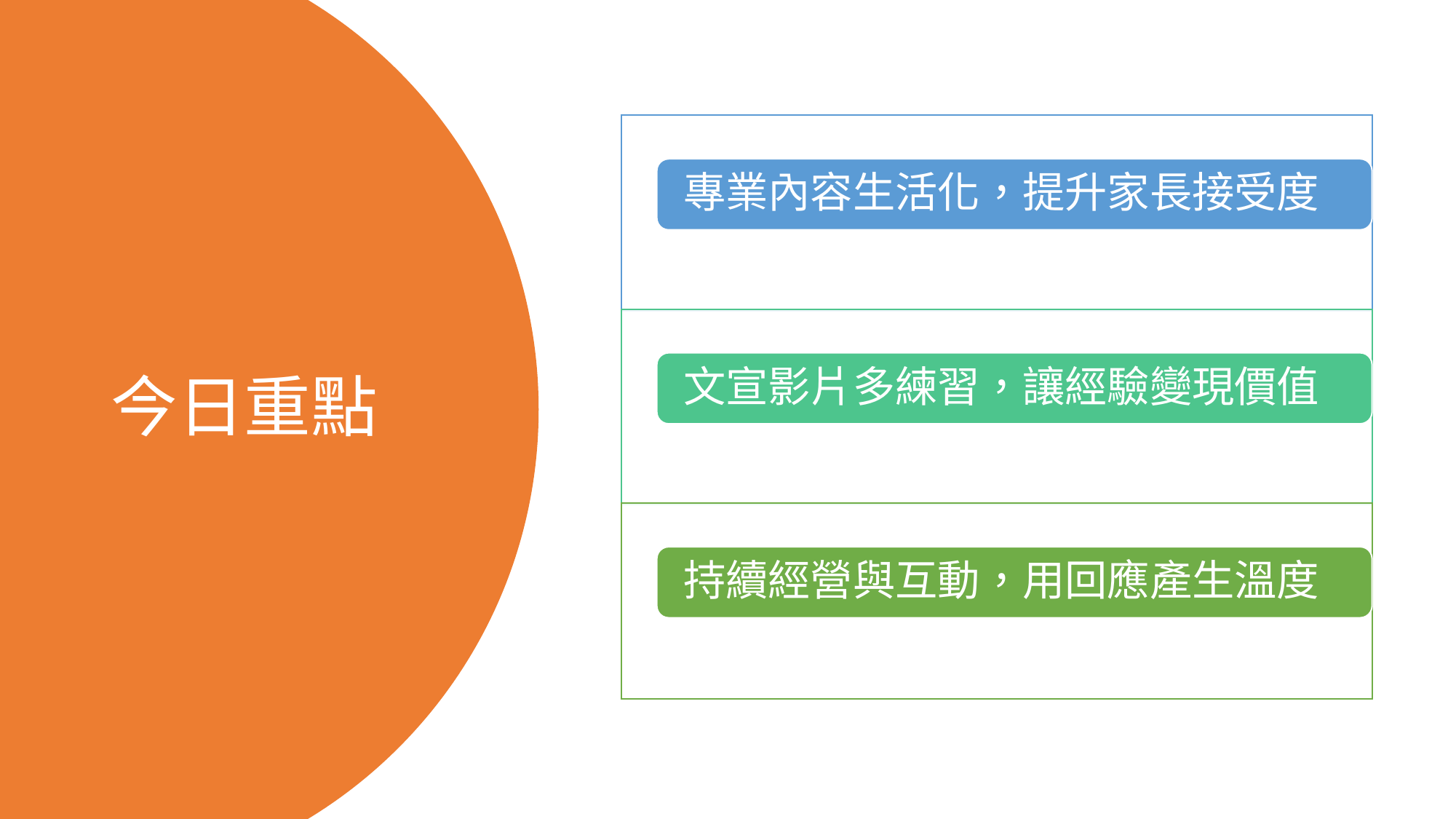

專業內容生活化，提升家長接受度
文宣影片多練習，讓經驗變現價值
持續經營與互動，用回應產生溫度
# 今日重點